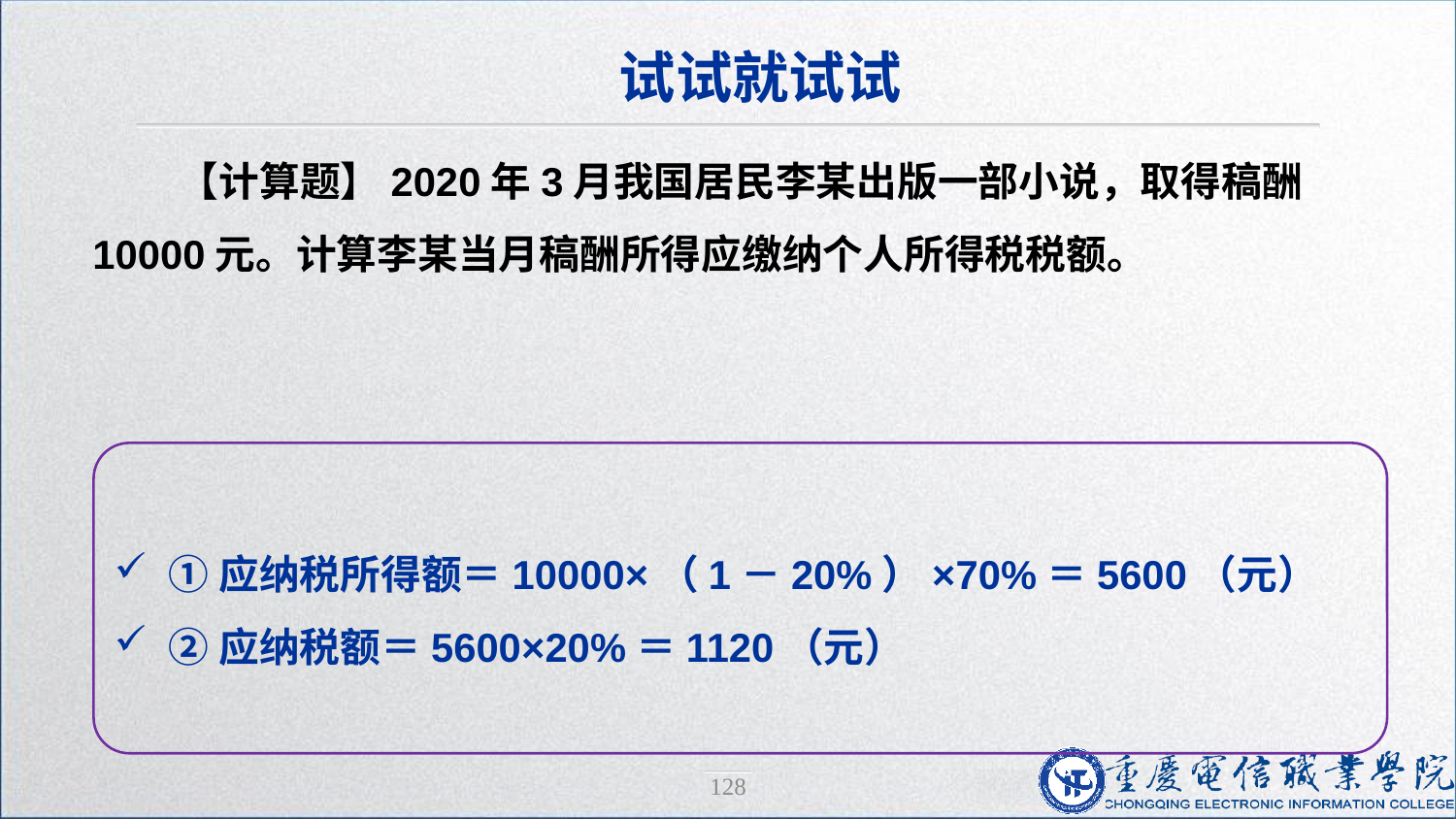

试试就试试
【计算题】2020年3月我国居民李某出版一部小说，取得稿酬10000元。计算李某当月稿酬所得应缴纳个人所得税税额。

①应纳税所得额＝10000×（1－20%）×70%＝5600（元）
②应纳税额＝5600×20%＝1120（元）
128